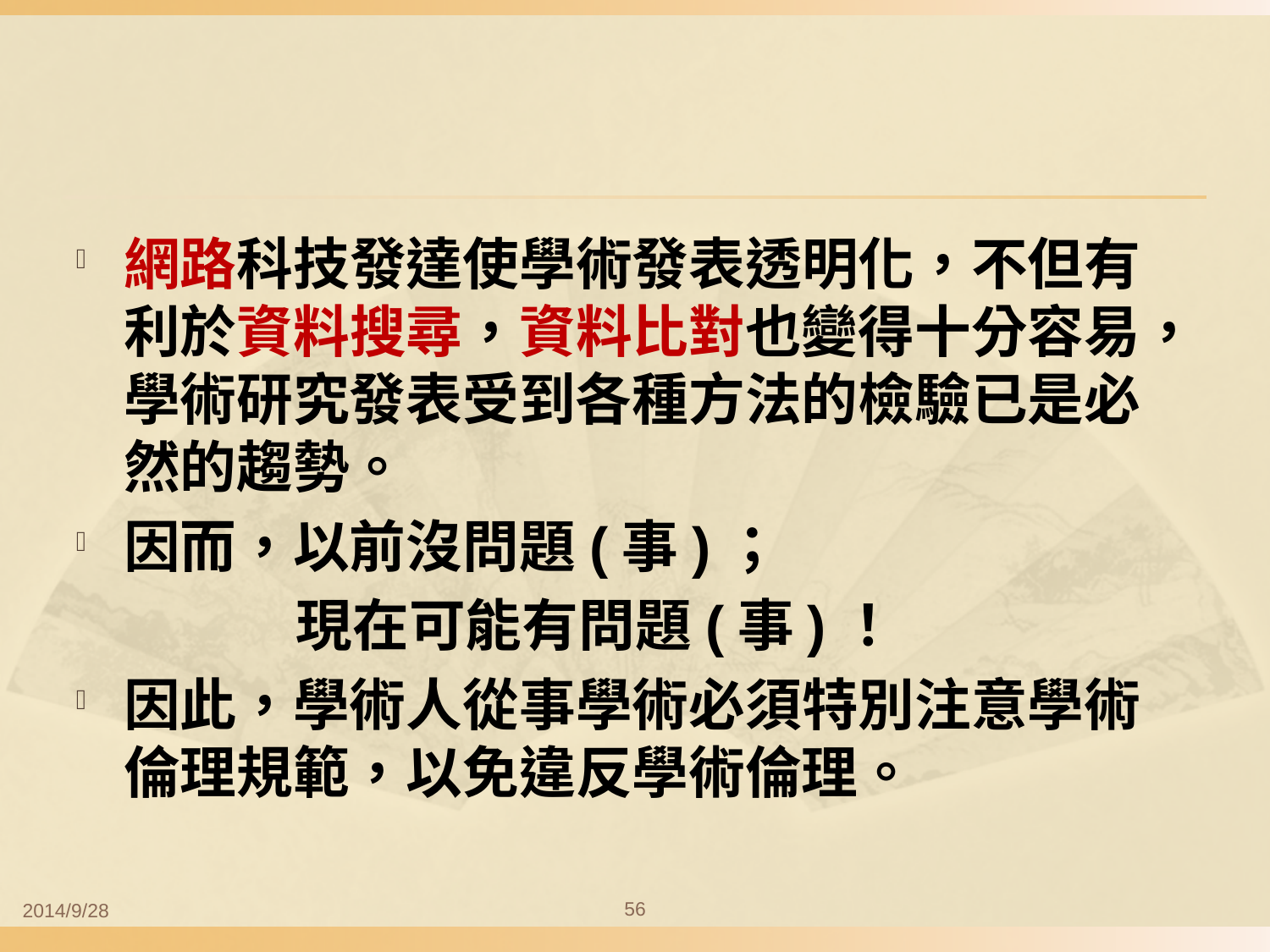

#
網路科技發達使學術發表透明化，不但有利於資料搜尋，資料比對也變得十分容易，學術研究發表受到各種方法的檢驗已是必然的趨勢。
因而，以前沒問題(事)；
                現在可能有問題(事)！
因此，學術人從事學術必須特別注意學術倫理規範，以免違反學術倫理。
2014/9/28
56